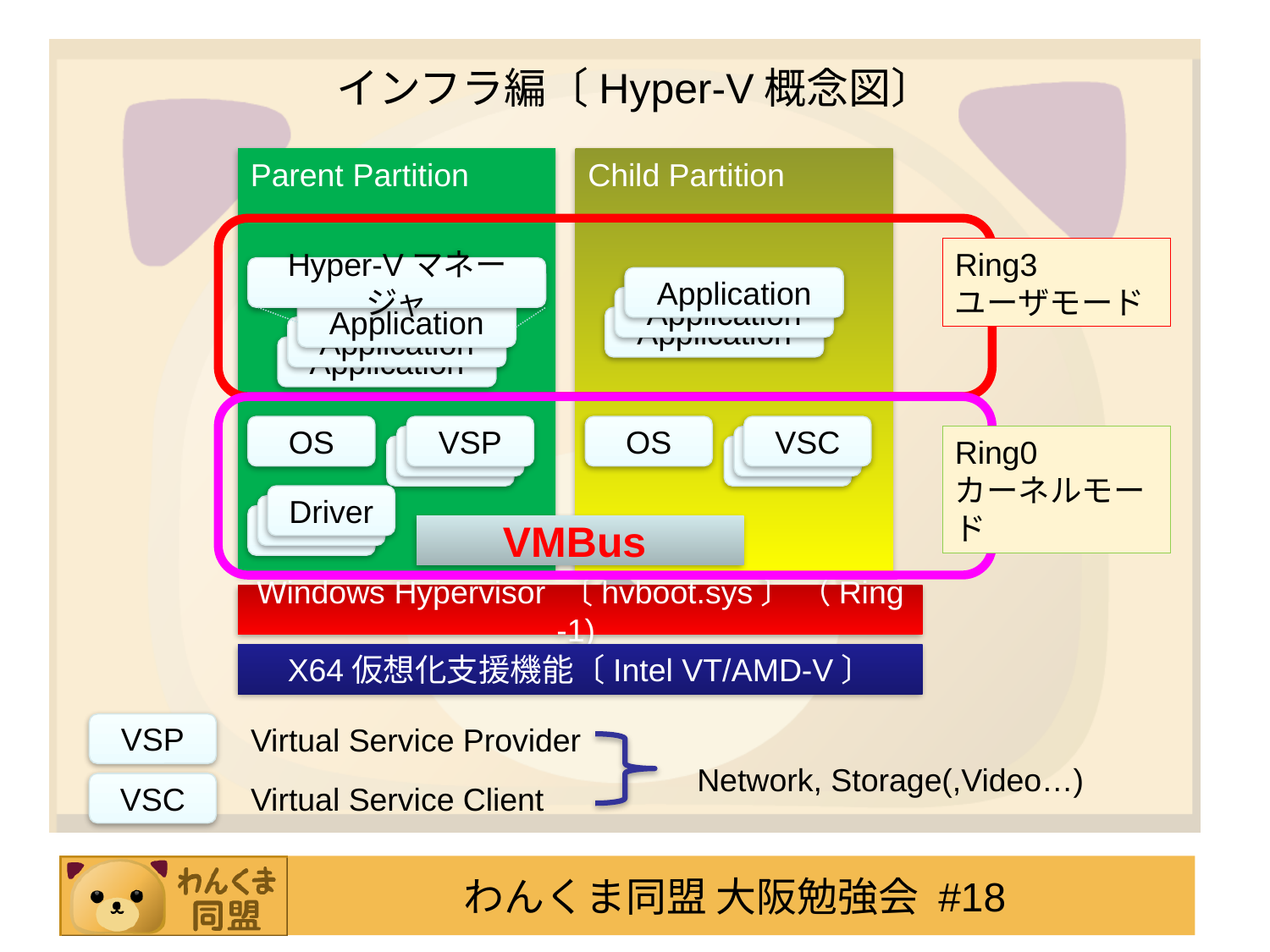

# インフラ編〔Hyper-V概念図〕
Parent Partition
Child Partition

Ring3
ユーザモード
Hyper-Vマネージャ
Application
Application
Application
Application
Application
Application

OS
VSP
VSP
VSP
OS
VSC
VSC
VSC
Ring0
カーネルモード
Driver
Driver
Driver
VMBus
Windows Hypervisor 〔hvboot.sys〕 （Ring -1)
X64仮想化支援機能〔Intel VT/AMD-V〕
VSP
Virtual Service Provider

Network, Storage(,Video…)
VSC
Virtual Service Client